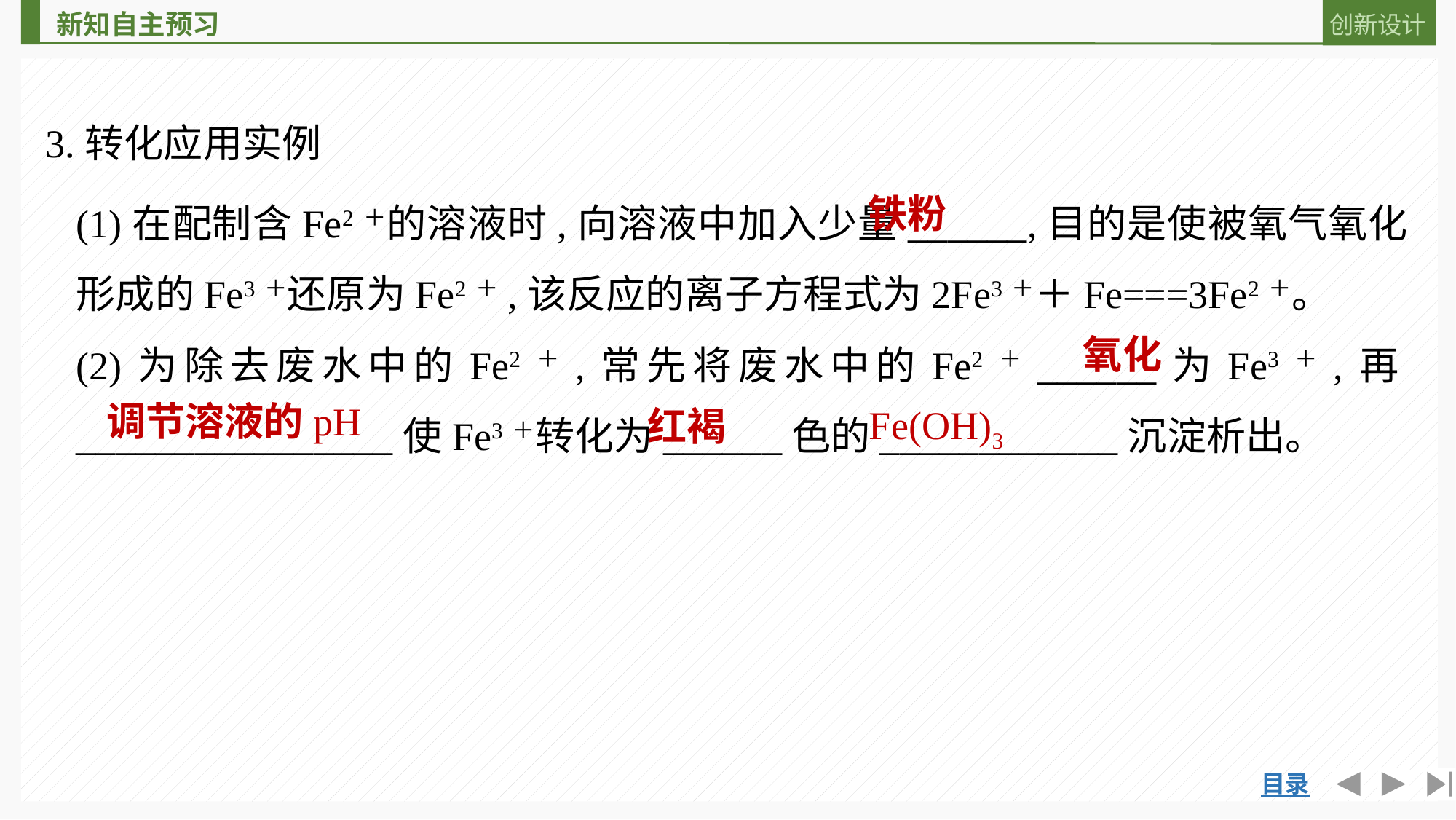

3.转化应用实例
(1)在配制含Fe2＋的溶液时,向溶液中加入少量______,目的是使被氧气氧化形成的Fe3＋还原为Fe2＋,该反应的离子方程式为2Fe3＋＋Fe===3Fe2＋。
(2)为除去废水中的Fe2＋,常先将废水中的Fe2＋______为Fe3＋,再________________使Fe3＋转化为______色的____________沉淀析出。
铁粉
氧化
调节溶液的pH
Fe(OH)3
红褐